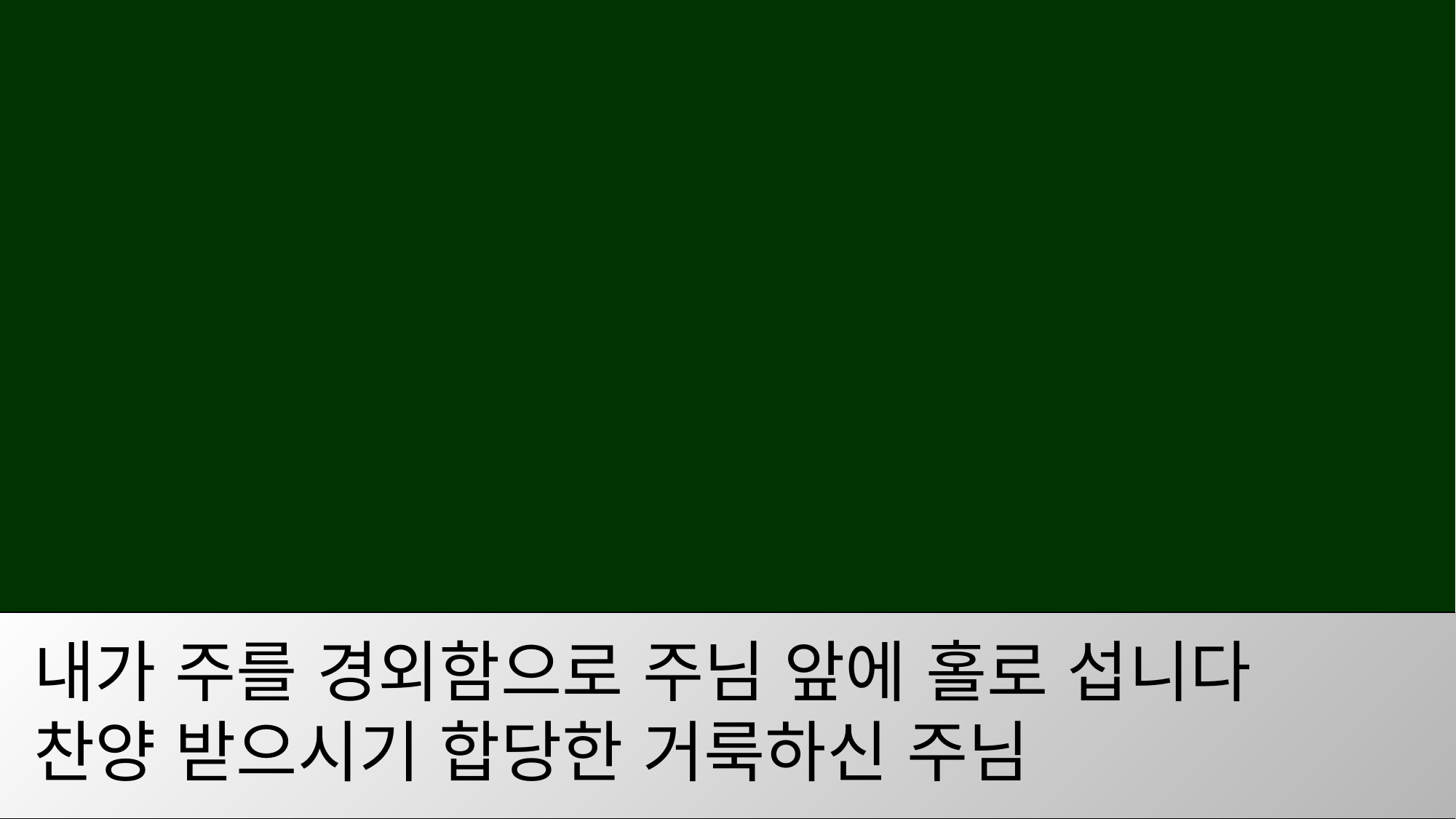

내가 주를 경외함으로 주님 앞에 홀로 섭니다
찬양 받으시기 합당한 거룩하신 주님